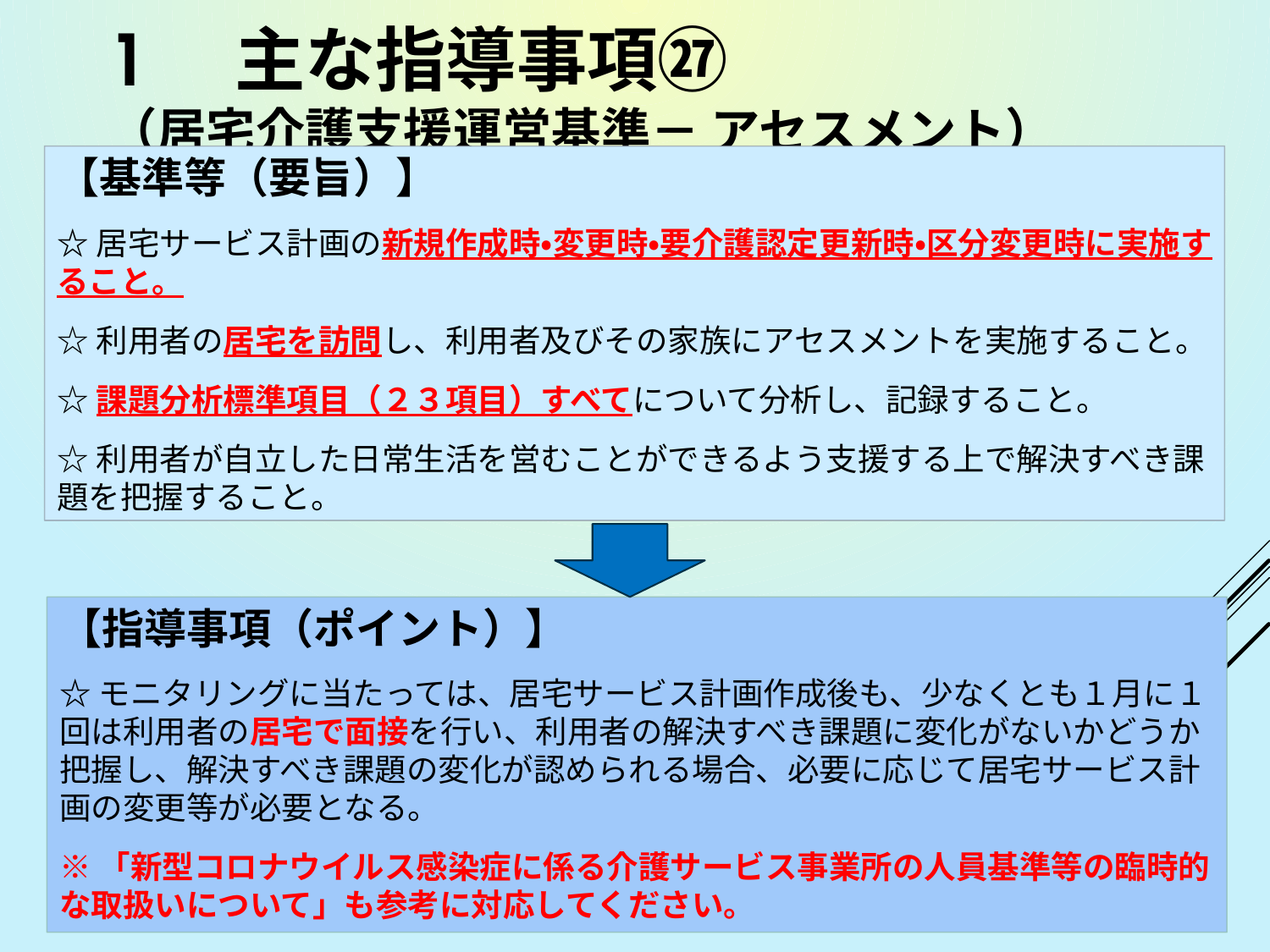

# 1　主な指導事項㉗ （居宅介護支援運営基準－ アセスメント）
【基準等（要旨）】
☆居宅サービス計画の新規作成時・変更時・要介護認定更新時・区分変更時に実施すること。
☆利用者の居宅を訪問し、利用者及びその家族にアセスメントを実施すること。
☆課題分析標準項目（２３項目）すべてについて分析し、記録すること。
☆利用者が自立した日常生活を営むことができるよう支援する上で解決すべき課題を把握すること。

【指導事項（ポイント）】
☆モニタリングに当たっては、居宅サービス計画作成後も、少なくとも１月に１回は利用者の居宅で面接を行い、利用者の解決すべき課題に変化がないかどうか把握し、解決すべき課題の変化が認められる場合、必要に応じて居宅サービス計画の変更等が必要となる。
※「新型コロナウイルス感染症に係る介護サービス事業所の人員基準等の臨時的な取扱いについて」も参考に対応してください。

31